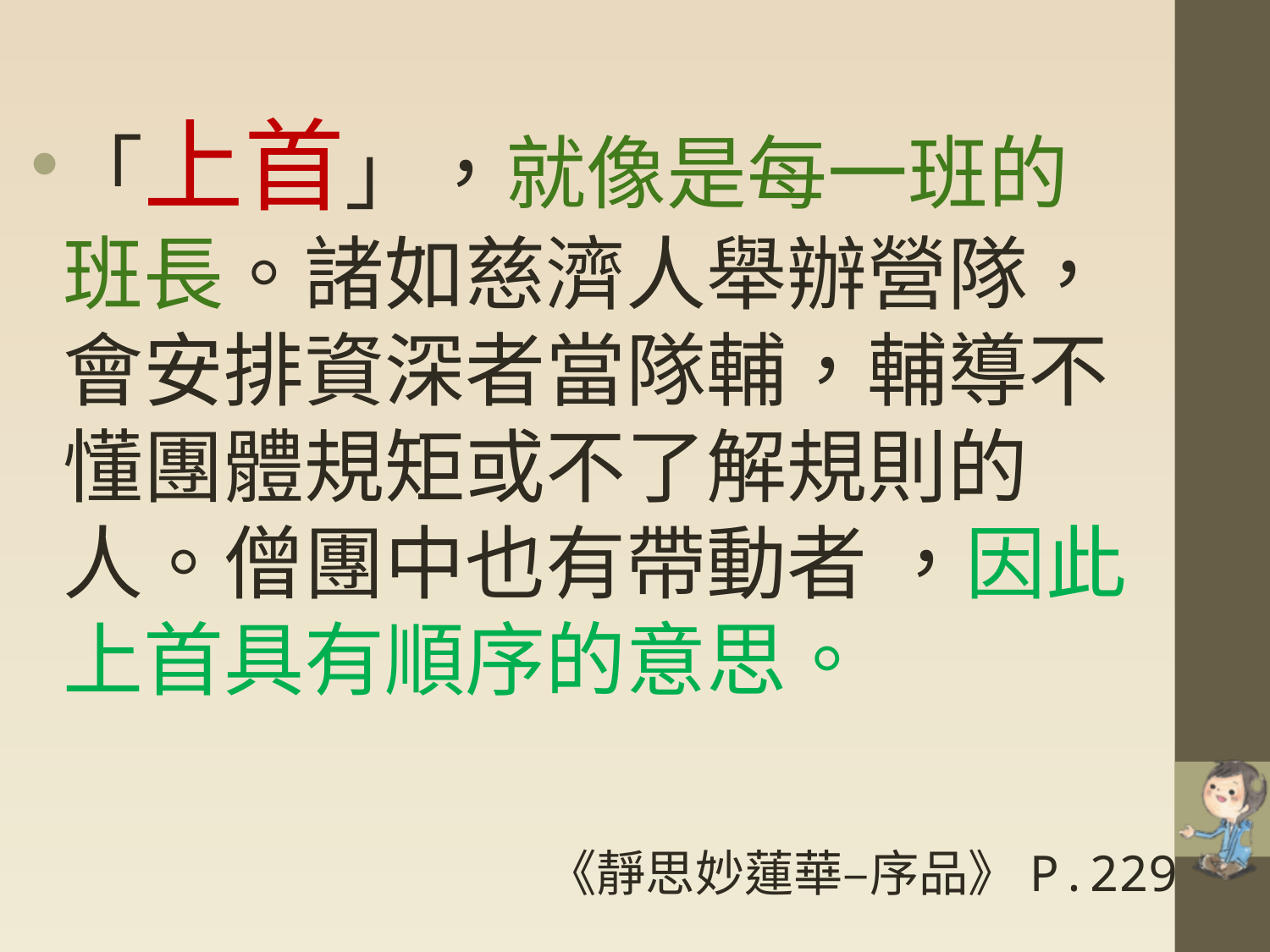

「上首」，就像是每一班的班長。諸如慈濟人舉辦營隊，會安排資深者當隊輔，輔導不懂團體規矩或不了解規則的人。僧團中也有帶動者 ，因此上首具有順序的意思。
《靜思妙蓮華–序品》P.229